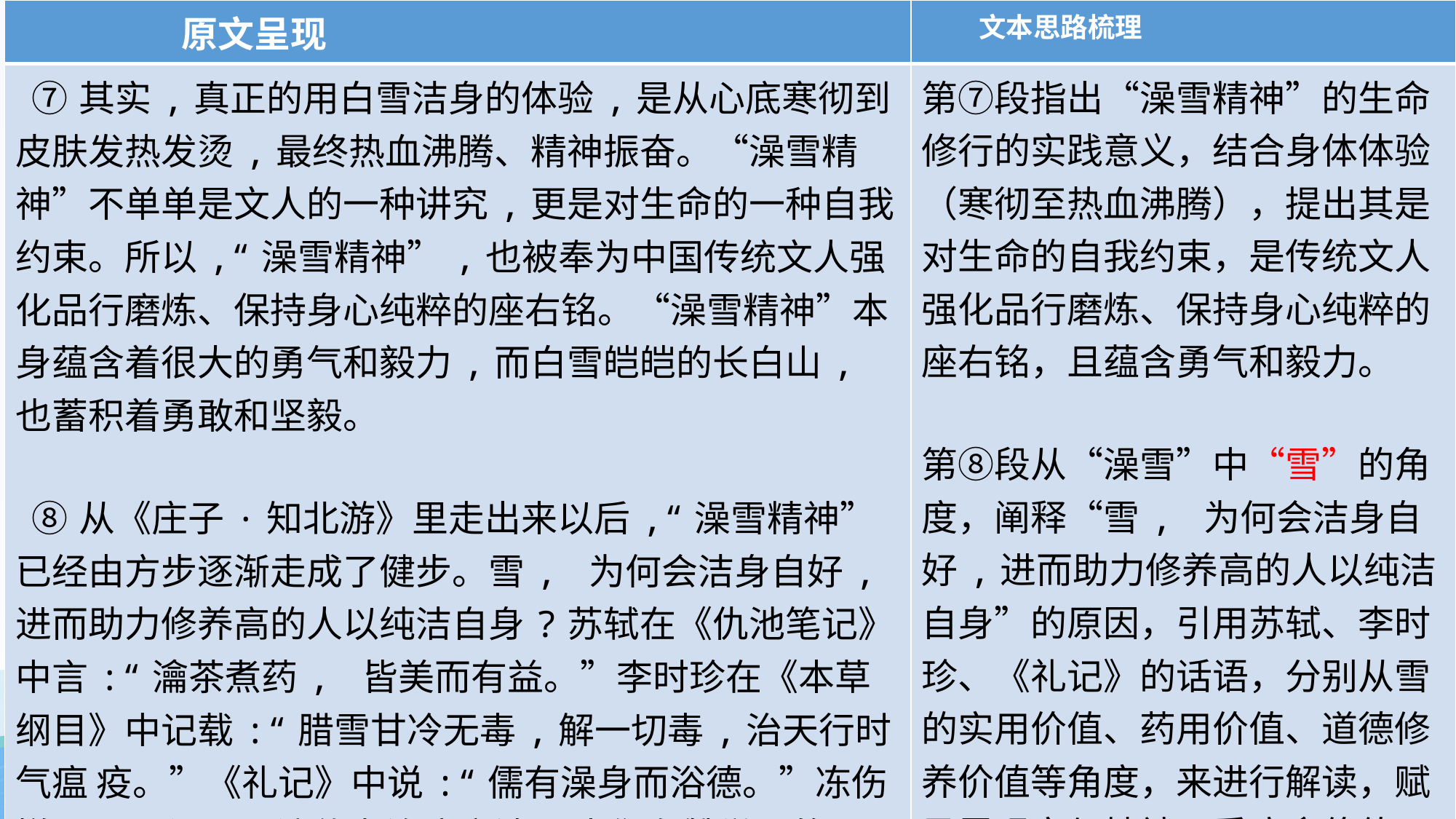

| 原文呈现 | 文本思路梳理 |
| --- | --- |
| ⑦其实,真正的用白雪洁身的体验,是从心底寒彻到皮肤发热发烫,最终热血沸腾、精神振奋。“澡雪精神”不单单是文人的一种讲究,更是对生命的一种自我约束。所以,“澡雪精神”,也被奉为中国传统文人强化品行磨炼、保持身心纯粹的座右铭。“澡雪精神”本身蕴含着很大的勇气和毅力,而白雪皑皑的长白山,也蓄积着勇敢和坚毅。 ⑧从《庄子·知北游》里走出来以后,“澡雪精神”已经由方步逐渐走成了健步。雪, 为何会洁身自好,进而助力修养高的人以纯洁自身?苏轼在《仇池笔记》中言:“瀹茶煮药, 皆美而有益。”李时珍在《本草纲目》中记载:“腊雪甘冷无毒,解一切毒,治天行时气瘟 疫。”《礼记》中说:“儒有澡身而浴德。”冻伤搓雪,民间早已流传为治疗方法,人们在赞誉雪的天然解毒功效，雪则超越解毒而达到赋予人以新生之妙。 | 第⑦段指出“澡雪精神”的生命修行的实践意义，结合身体体验（寒彻至热血沸腾），提出其是对生命的自我约束，是传统文人强化品行磨炼、保持身心纯粹的座右铭，且蕴含勇气和毅力。 第⑧段从“澡雪”中“雪”的角度，阐释“雪, 为何会洁身自好,进而助力修养高的人以纯洁自身”的原因，引用苏轼、李时珍、《礼记》的话语，分别从雪的实用价值、药用价值、道德修养价值等角度，来进行解读，赋予雪现实与精神双重疗愈价值，进一步强调了“澡雪浴德”。 |